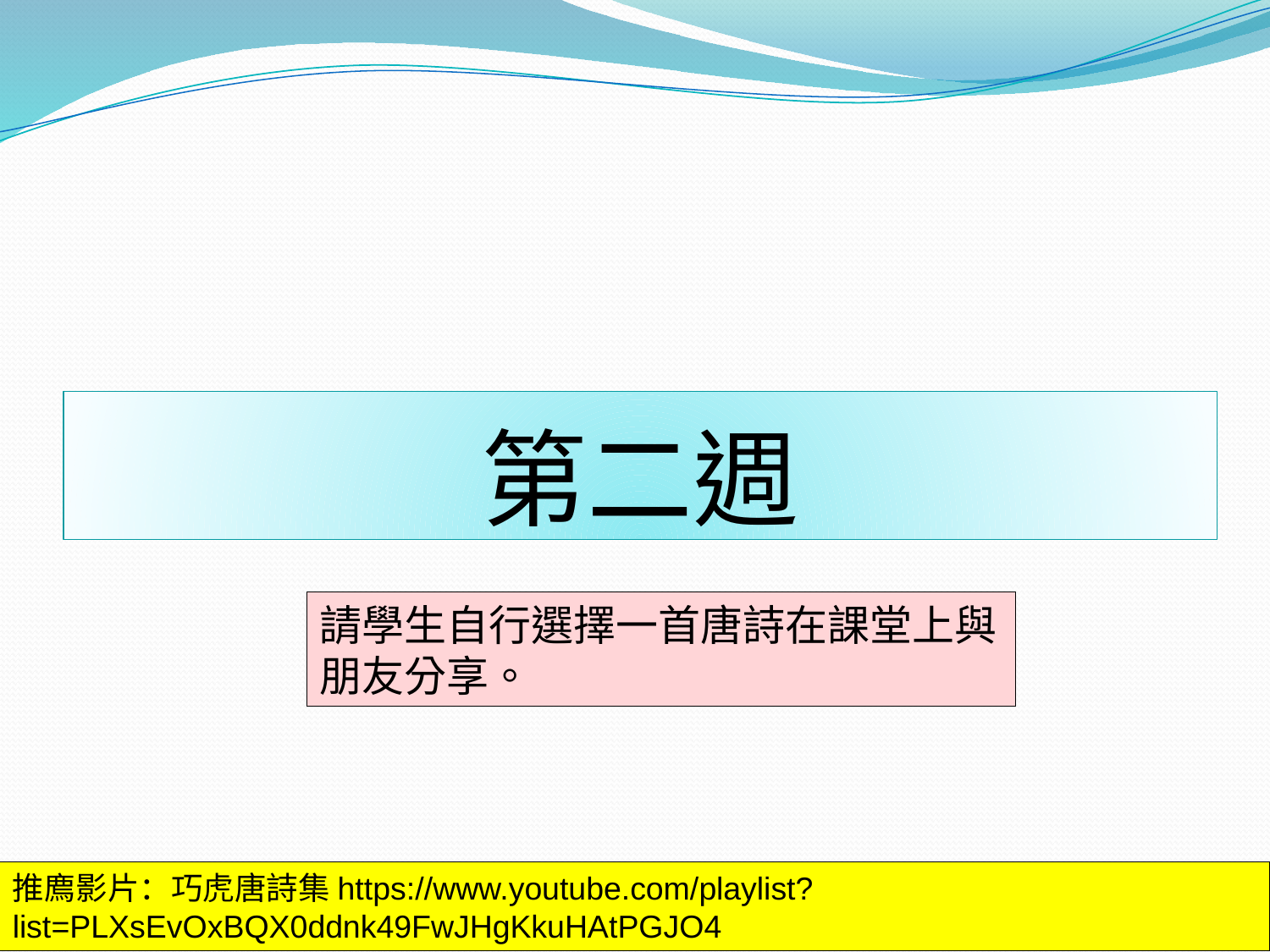

# 第二週
請學生自行選擇一首唐詩在課堂上與朋友分享。
推廌影片：巧虎唐詩集https://www.youtube.com/playlist?list=PLXsEvOxBQX0ddnk49FwJHgKkuHAtPGJO4